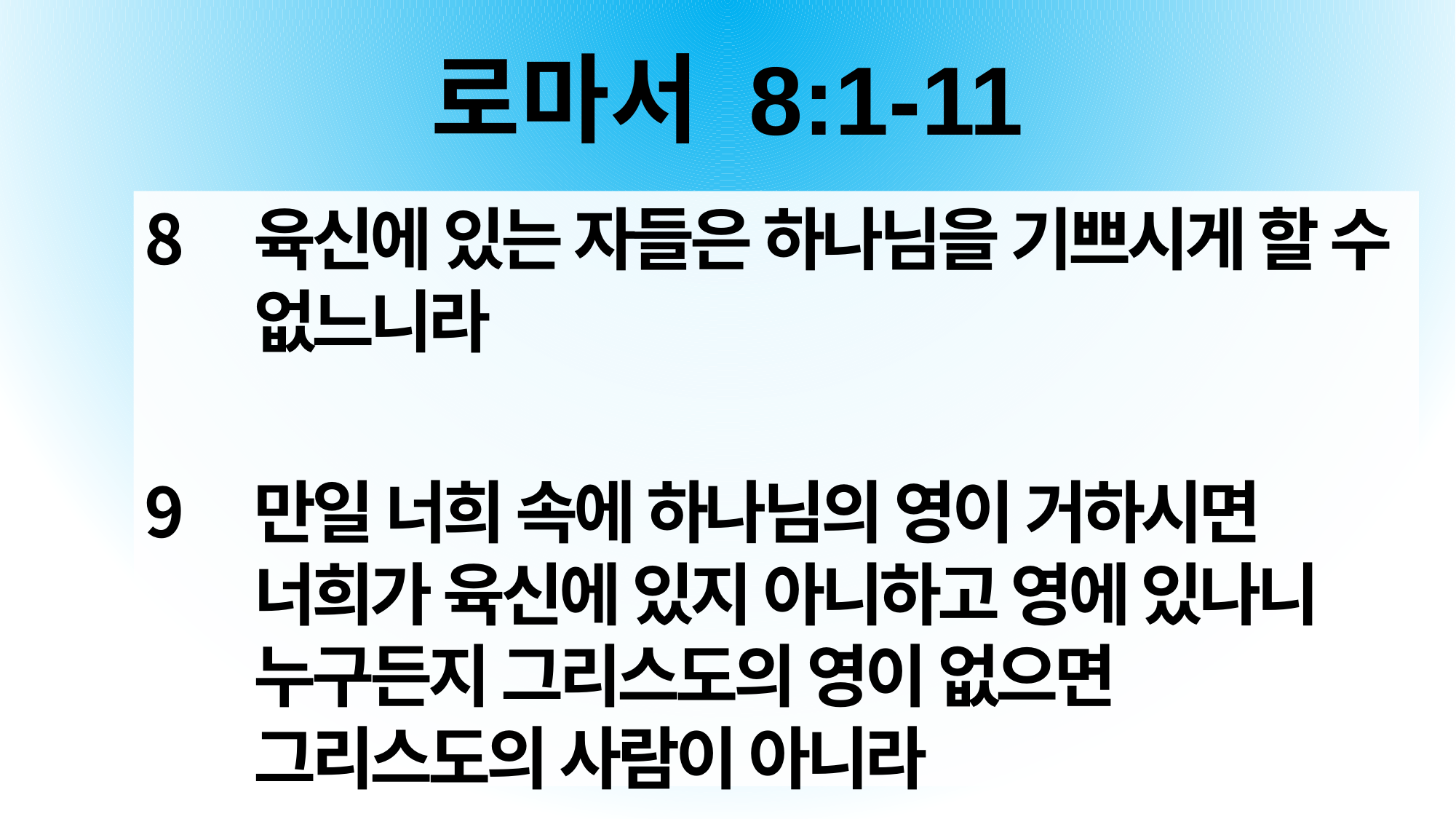

# 로마서 8:1-11
육신에 있는 자들은 하나님을 기쁘시게 할 수 없느니라

만일 너희 속에 하나님의 영이 거하시면 너희가 육신에 있지 아니하고 영에 있나니 누구든지 그리스도의 영이 없으면 그리스도의 사람이 아니라